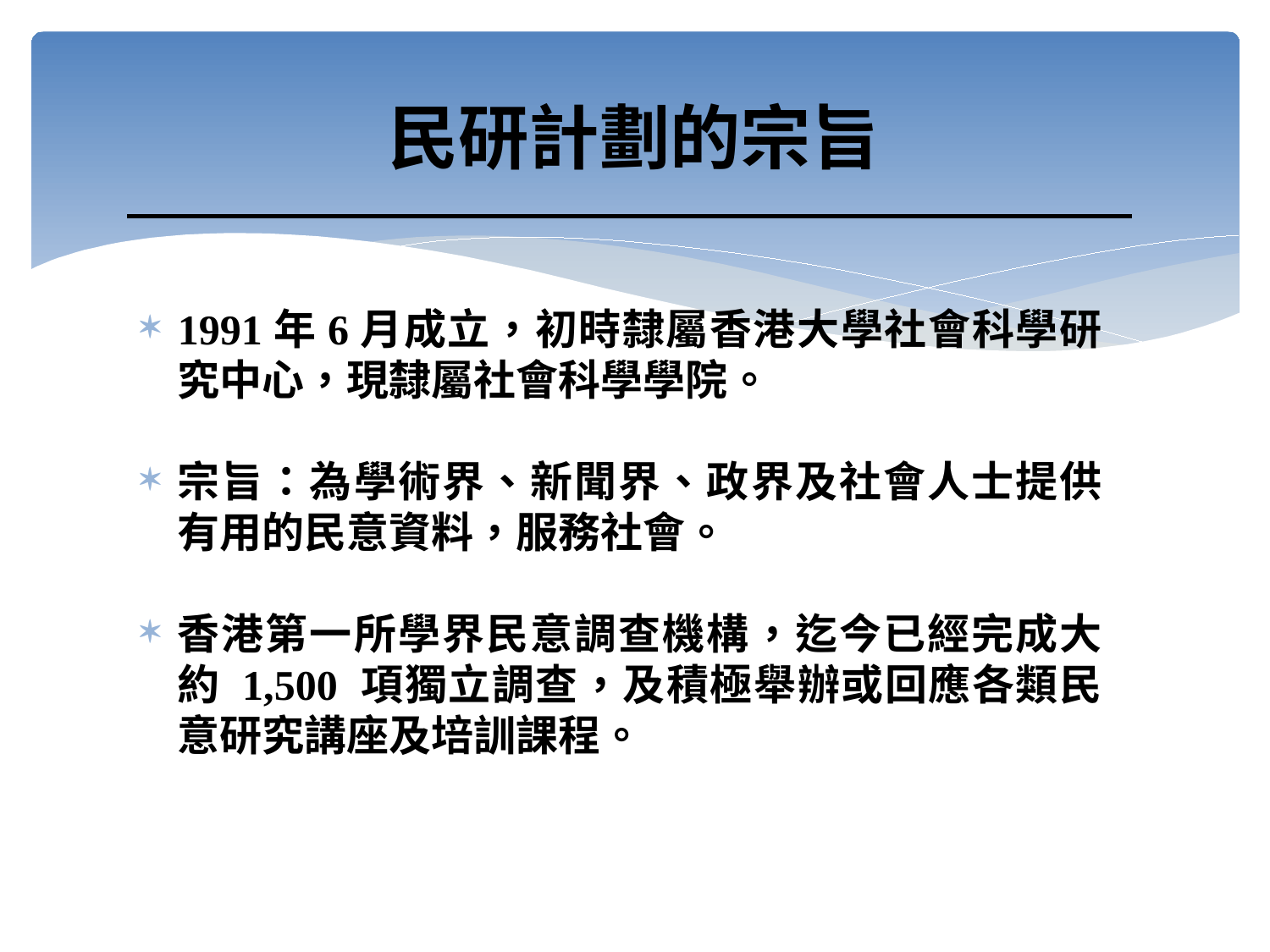

# 民研計劃的宗旨
1991年6月成立，初時隸屬香港大學社會科學研究中心，現隸屬社會科學學院。

宗旨：為學術界、新聞界、政界及社會人士提供有用的民意資料，服務社會。

香港第一所學界民意調查機構，迄今已經完成大約 1,500 項獨立調查，及積極舉辦或回應各類民意研究講座及培訓課程。